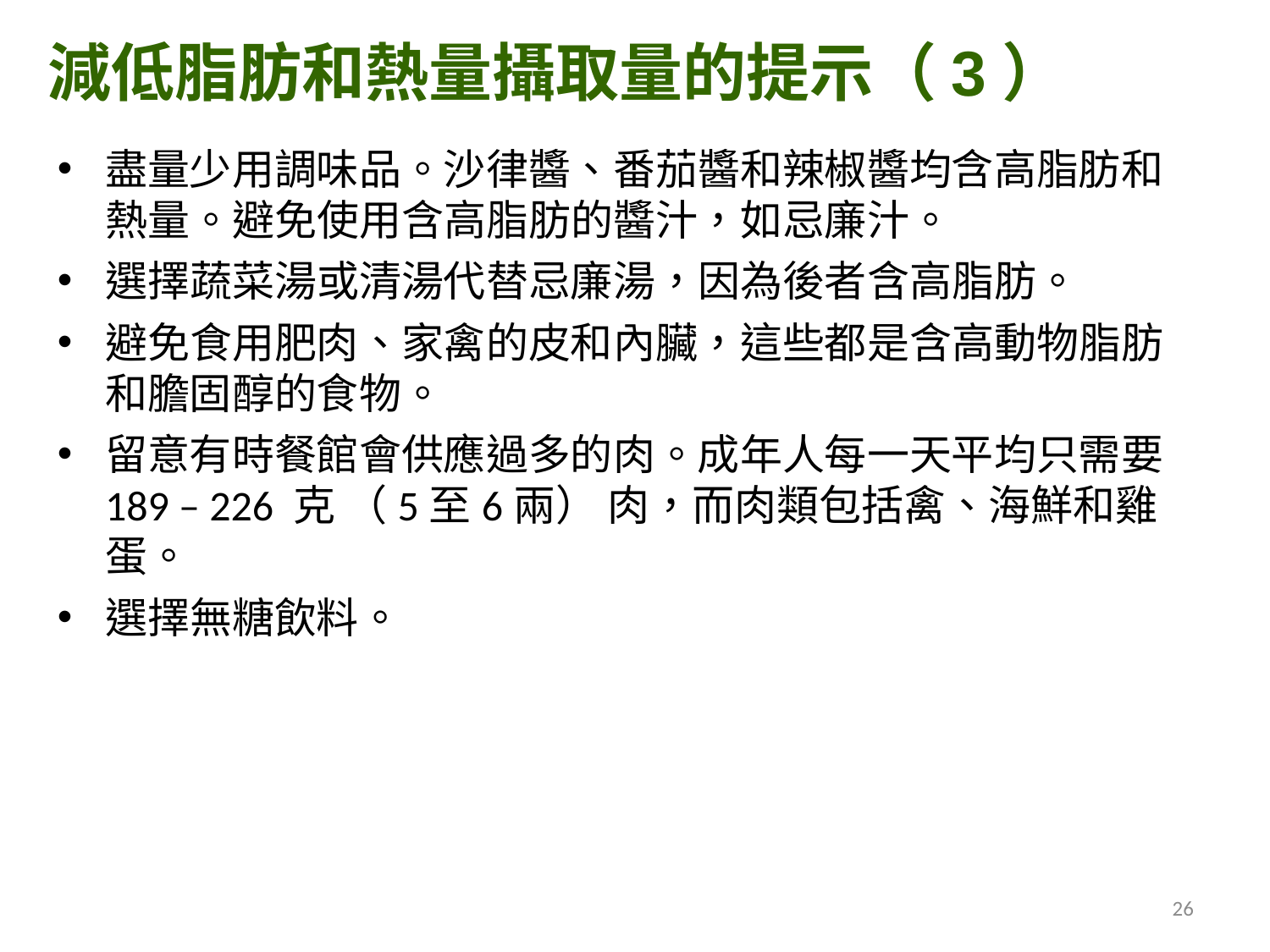

減低脂肪和熱量攝取量的提示（3）
盡量少用調味品。沙律醬、番茄醬和辣椒醬均含高脂肪和熱量。避免使用含高脂肪的醬汁，如忌廉汁。
選擇蔬菜湯或清湯代替忌廉湯，因為後者含高脂肪。
避免食用肥肉、家禽的皮和內臟，這些都是含高動物脂肪和膽固醇的食物。
留意有時餐館會供應過多的肉。成年人每一天平均只需要189 – 226 克 （5至6兩） 肉，而肉類包括禽、海鮮和雞蛋。
選擇無糖飲料。
26